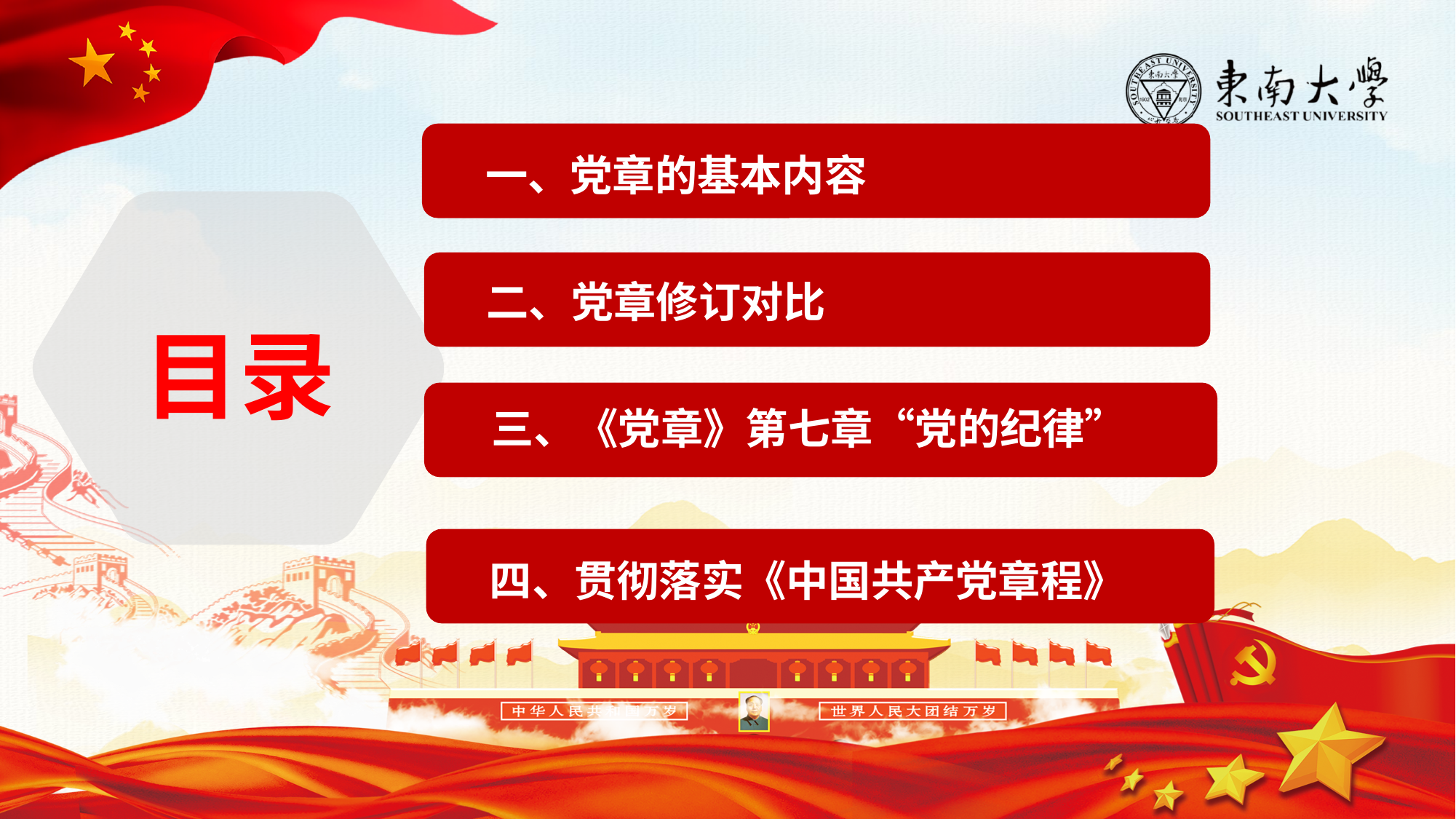

一、党章的基本内容

二、党章修订对比
目录

三、《党章》第七章“党的纪律”

四、贯彻落实《中国共产党章程》